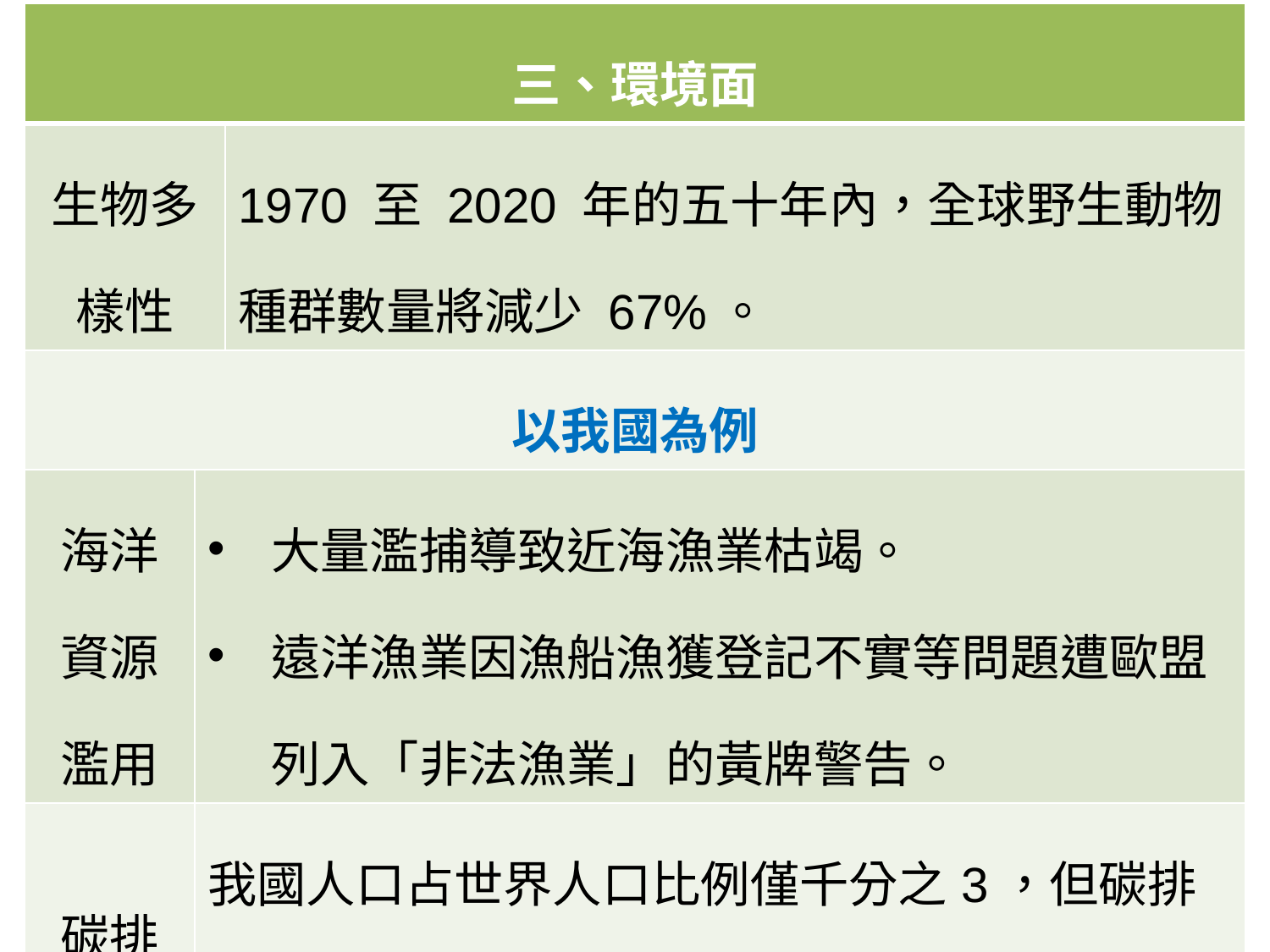

| 三、環境面 |  |  |
| --- | --- | --- |
| 生物多樣性 |  | 1970 至 2020 年的五十年內，全球野生動物種群數量將減少 67%。 |
| 以我國為例 |  |  |
| 海洋資源濫用 | 大量濫捕導致近海漁業枯竭。 遠洋漁業因漁船漁獲登記不實等問題遭歐盟列入「非法漁業」的黃牌警告。 |  |
| 碳排放量 | 我國人口占世界人口比例僅千分之3，但碳排放量卻占接近世界的百分之1，在全球排名第 21 名。 |  |